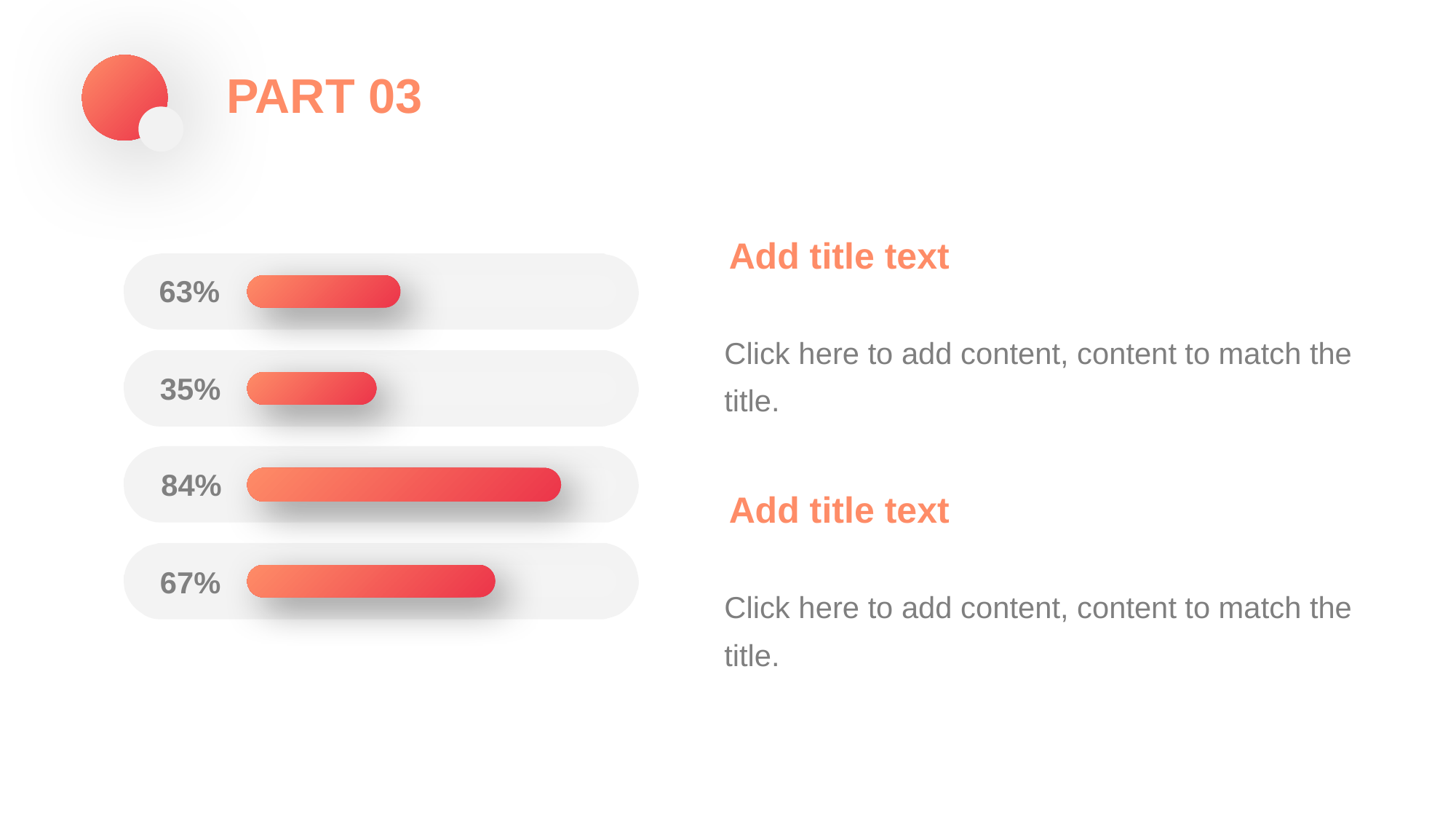

PART 03
Add title text

63%

Click here to add content, content to match the title.

35%

双击添加文字

84%

Add title text

67%

Click here to add content, content to match the title.